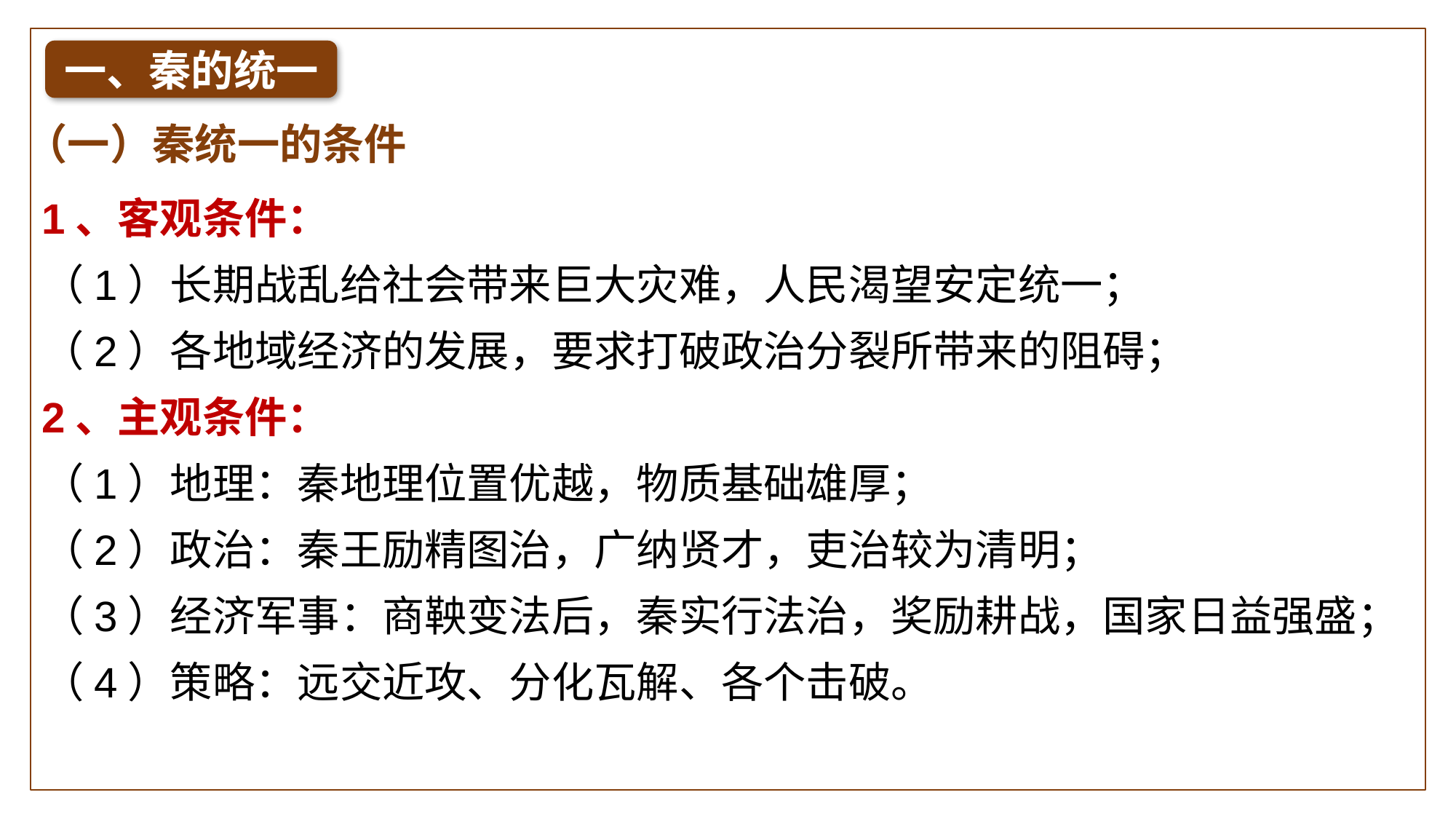

一、秦的统一
（一）秦统一的条件
1、客观条件：
（1）长期战乱给社会带来巨大灾难，人民渴望安定统一；
（2）各地域经济的发展，要求打破政治分裂所带来的阻碍；
2、主观条件：
（1）地理：秦地理位置优越，物质基础雄厚；
（2）政治：秦王励精图治，广纳贤才，吏治较为清明；
（3）经济军事：商鞅变法后，秦实行法治，奖励耕战，国家日益强盛；
（4）策略：远交近攻、分化瓦解、各个击破。